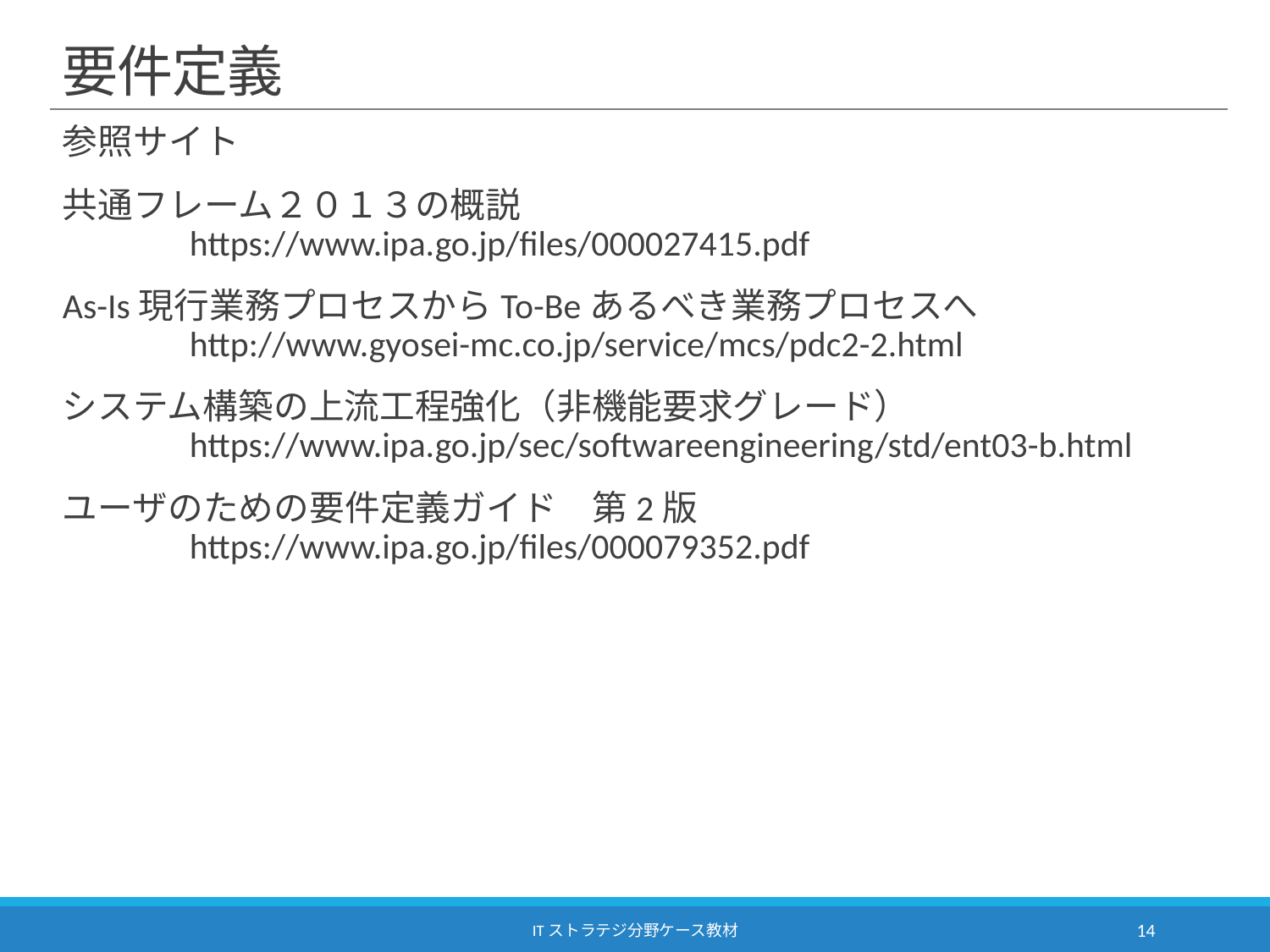

# 要件定義
参照サイト
共通フレーム２０１３の概説
	https://www.ipa.go.jp/files/000027415.pdf
As-Is現行業務プロセスからTo-Beあるべき業務プロセスへ
	http://www.gyosei-mc.co.jp/service/mcs/pdc2-2.html
システム構築の上流工程強化（非機能要求グレード）
	https://www.ipa.go.jp/sec/softwareengineering/std/ent03-b.html
ユーザのための要件定義ガイド　第2版
	https://www.ipa.go.jp/files/000079352.pdf

ITストラテジ分野ケース教材
14